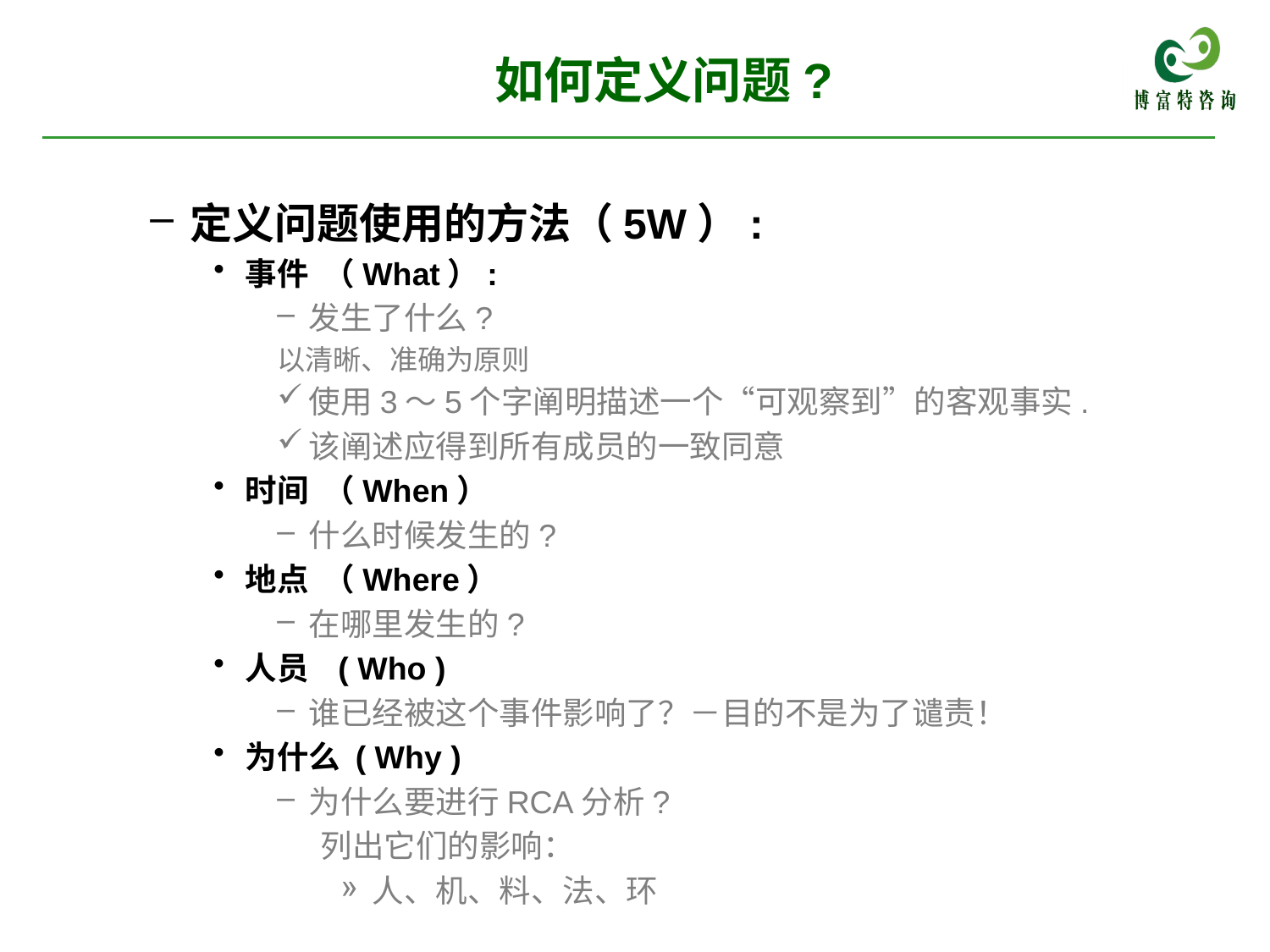

# 如何定义问题?
定义问题使用的方法（5W）:
事件  （What）:
发生了什么?
以清晰、准确为原则
使用3～5个字阐明描述一个“可观察到”的客观事实.
该阐述应得到所有成员的一致同意
时间  （When）
什么时候发生的?
地点  （Where）
在哪里发生的?
人员   ( Who )
谁已经被这个事件影响了？－目的不是为了谴责！
为什么 ( Why )
为什么要进行RCA分析?
     列出它们的影响：
人、机、料、法、环

13